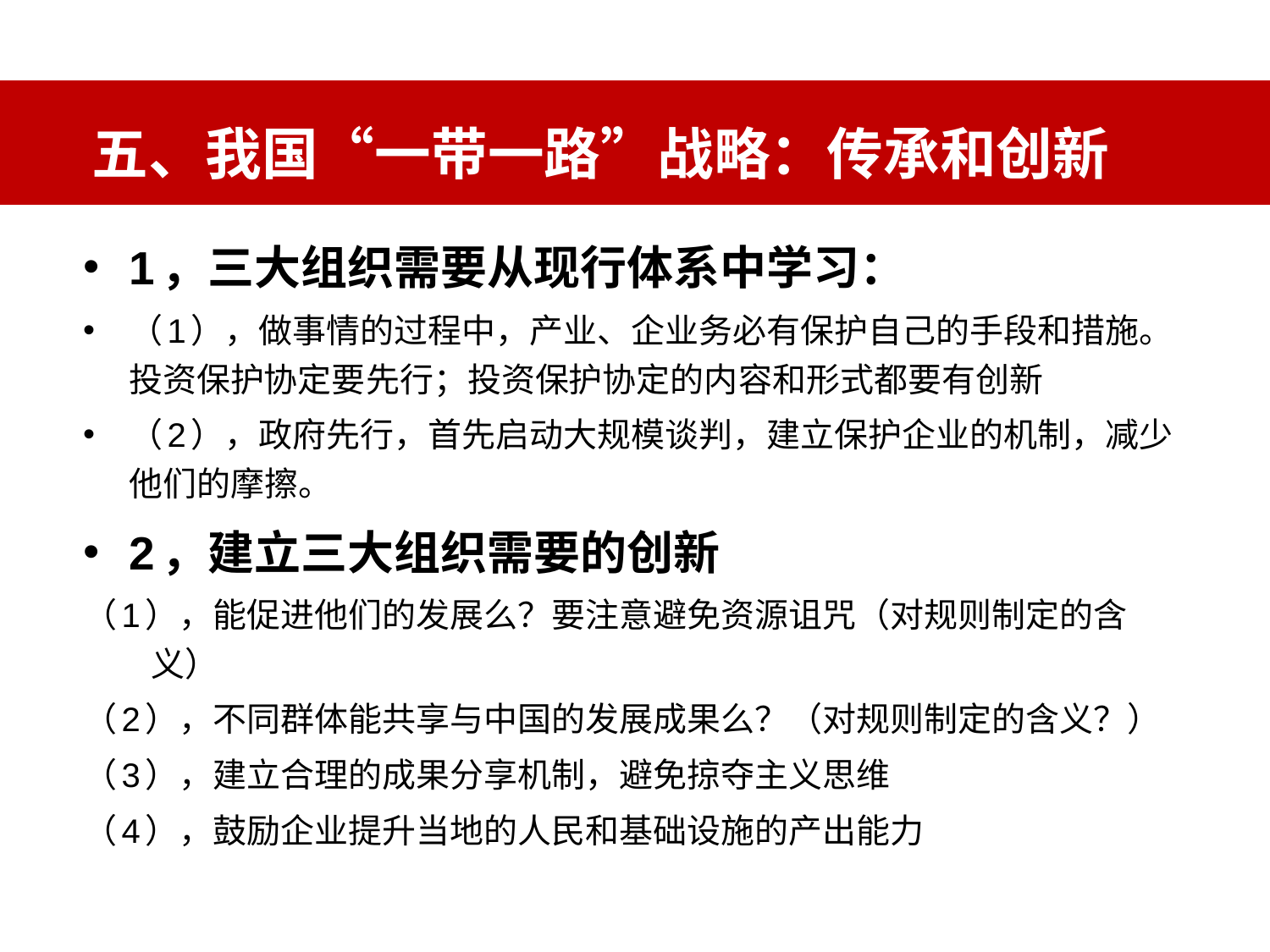

# 五、我国“一带一路”战略：传承和创新
1，三大组织需要从现行体系中学习：
（1），做事情的过程中，产业、企业务必有保护自己的手段和措施。投资保护协定要先行；投资保护协定的内容和形式都要有创新
（2），政府先行，首先启动大规模谈判，建立保护企业的机制，减少他们的摩擦。
2，建立三大组织需要的创新
（1），能促进他们的发展么？要注意避免资源诅咒（对规则制定的含义）
（2），不同群体能共享与中国的发展成果么？（对规则制定的含义？）
（3），建立合理的成果分享机制，避免掠夺主义思维
（4），鼓励企业提升当地的人民和基础设施的产出能力